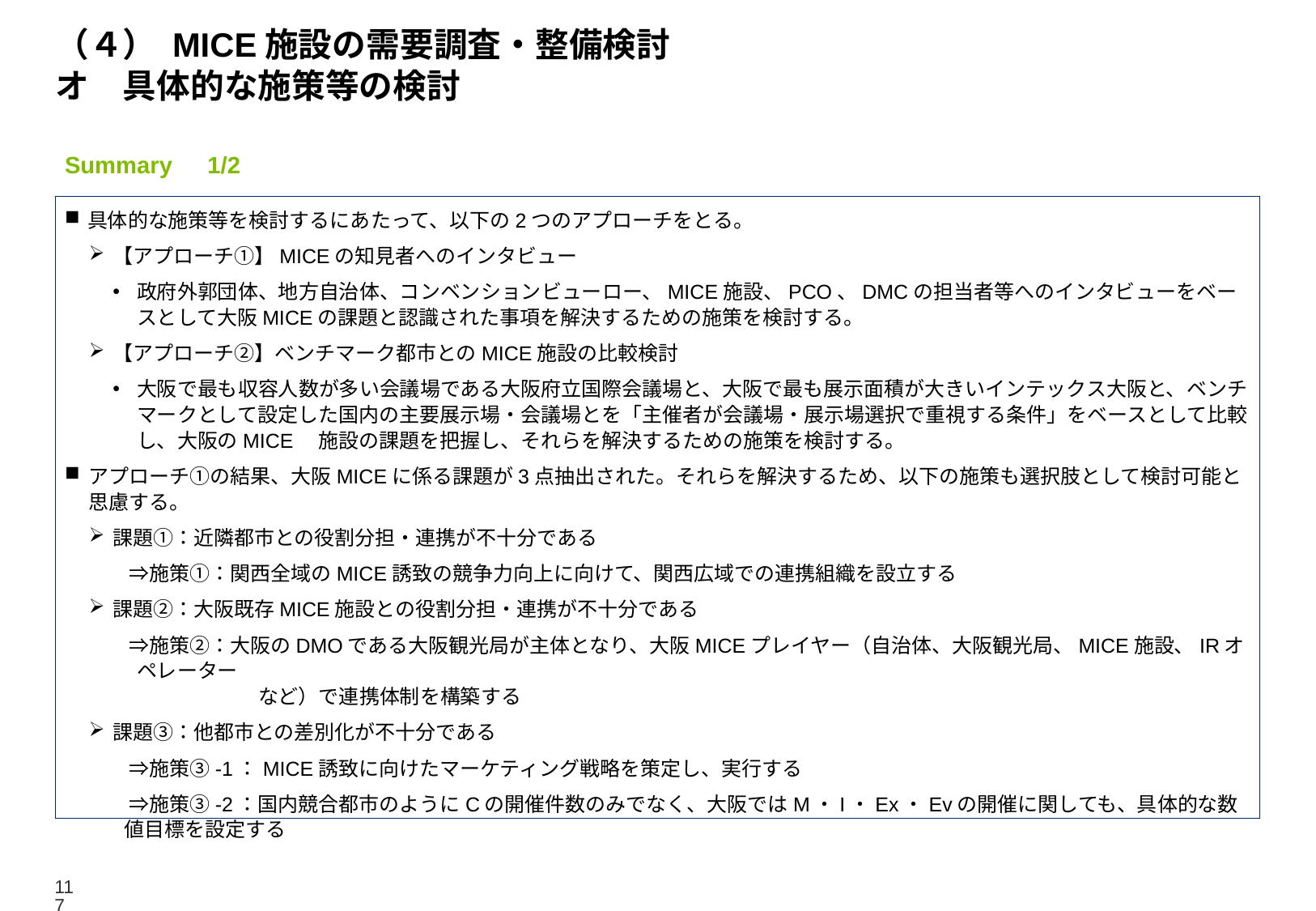

# （４） MICE施設の需要調査・整備検討 オ　具体的な施策等の検討
Summary　1/2
具体的な施策等を検討するにあたって、以下の2つのアプローチをとる。
【アプローチ①】MICEの知見者へのインタビュー
政府外郭団体、地方自治体、コンベンションビューロー、MICE施設、PCO、DMCの担当者等へのインタビューをベースとして大阪MICEの課題と認識された事項を解決するための施策を検討する。
【アプローチ②】ベンチマーク都市とのMICE施設の比較検討
大阪で最も収容人数が多い会議場である大阪府立国際会議場と、大阪で最も展示面積が大きいインテックス大阪と、ベンチマークとして設定した国内の主要展示場・会議場とを「主催者が会議場・展示場選択で重視する条件」をベースとして比較し、大阪のMICE　施設の課題を把握し、それらを解決するための施策を検討する。
アプローチ①の結果、大阪MICEに係る課題が3点抽出された。それらを解決するため、以下の施策も選択肢として検討可能と思慮する。
課題①：近隣都市との役割分担・連携が不十分である
　　⇒施策①：関西全域のMICE誘致の競争力向上に向けて、関西広域での連携組織を設立する
課題②：大阪既存MICE施設との役割分担・連携が不十分である
　　⇒施策②：大阪のDMOである大阪観光局が主体となり、大阪MICEプレイヤー（自治体、大阪観光局、MICE施設、IRオペレーター
　　　　　　など）で連携体制を構築する
課題③：他都市との差別化が不十分である
　　⇒施策③-1：MICE誘致に向けたマーケティング戦略を策定し、実行する
　　⇒施策③-2：国内競合都市のようにCの開催件数のみでなく、大阪ではM・I・Ex・Evの開催に関しても、具体的な数値目標を設定する
117